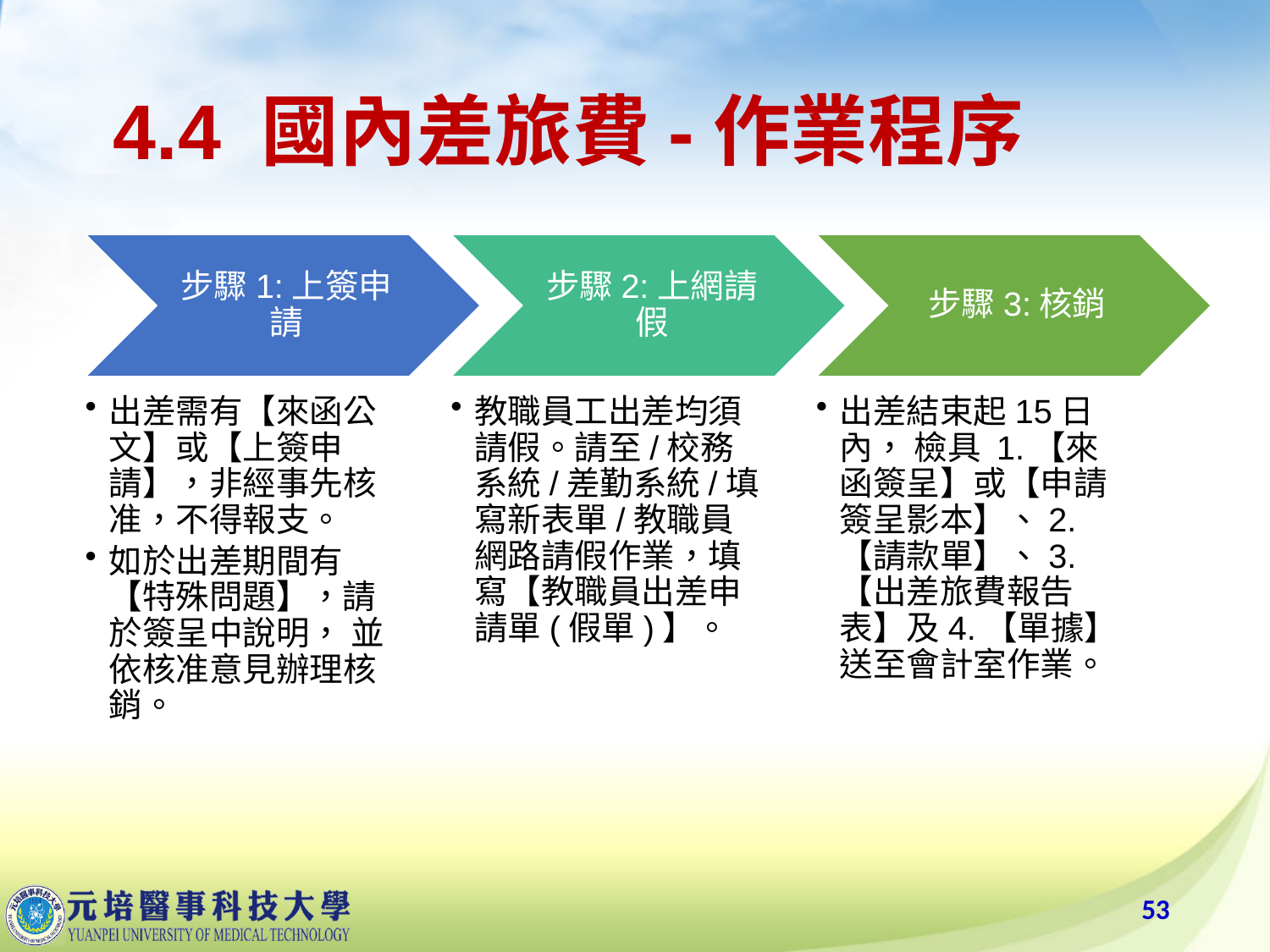

# 4.4 國內差旅費-作業程序
步驟1:上簽申請
出差需有【來函公文】或【上簽申請】，非經事先核准，不得報支。
如於出差期間有【特殊問題】，請於簽呈中說明， 並依核准意見辦理核銷。
步驟2:上網請假
教職員工出差均須請假。請至/校務系統/差勤系統/填寫新表單/教職員網路請假作業，填寫【教職員出差申請單(假單)】。
步驟3:核銷
出差結束起15日內， 檢具 1.【來函簽呈】或【申請簽呈影本】、2.【請款單】、3.【出差旅費報告表】及4.【單據】送至會計室作業。
53